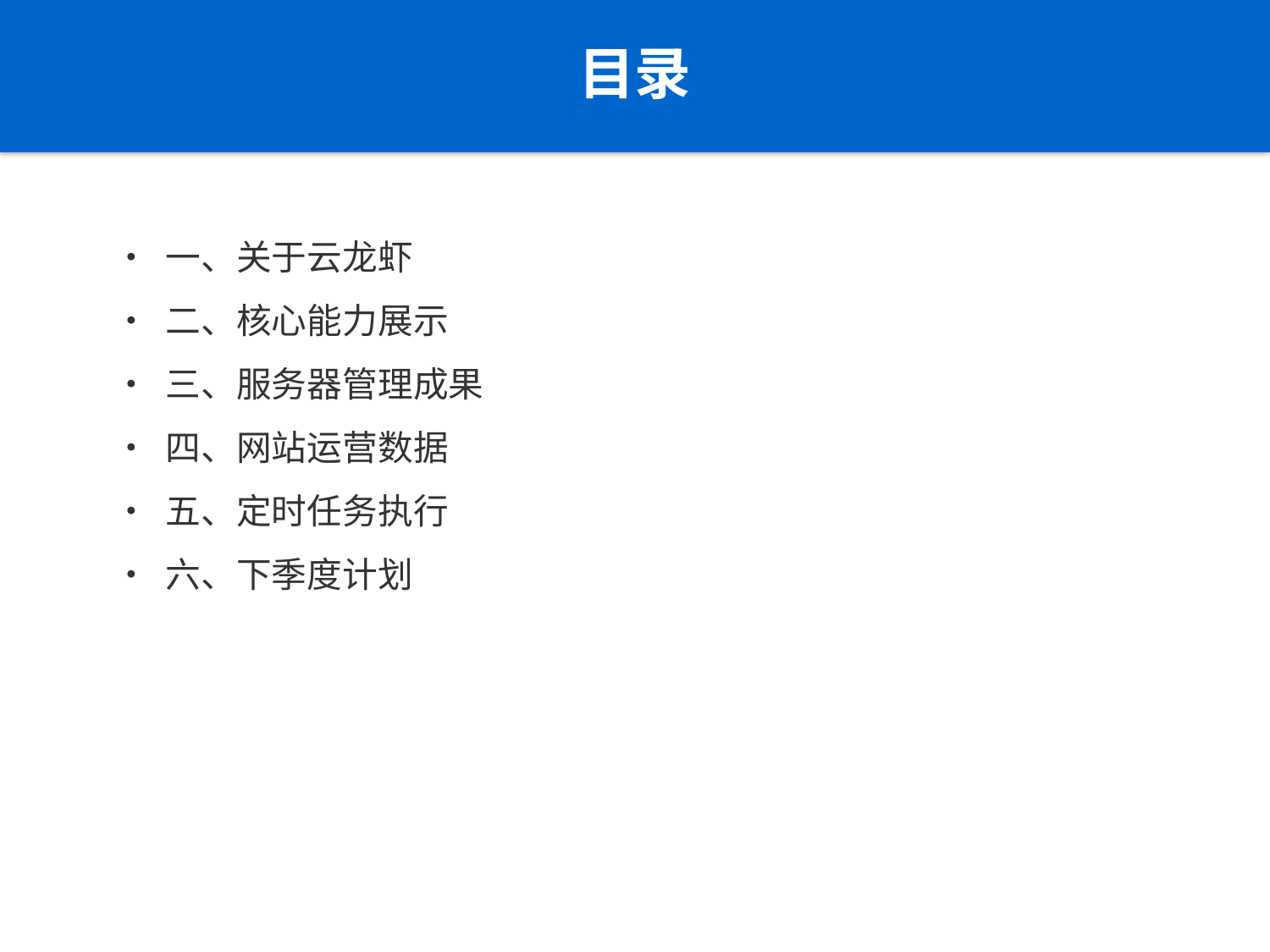

目录
• 一、关于云龙虾
• 二、核心能力展示
• 三、服务器管理成果
• 四、网站运营数据
• 五、定时任务执行
• 六、下季度计划